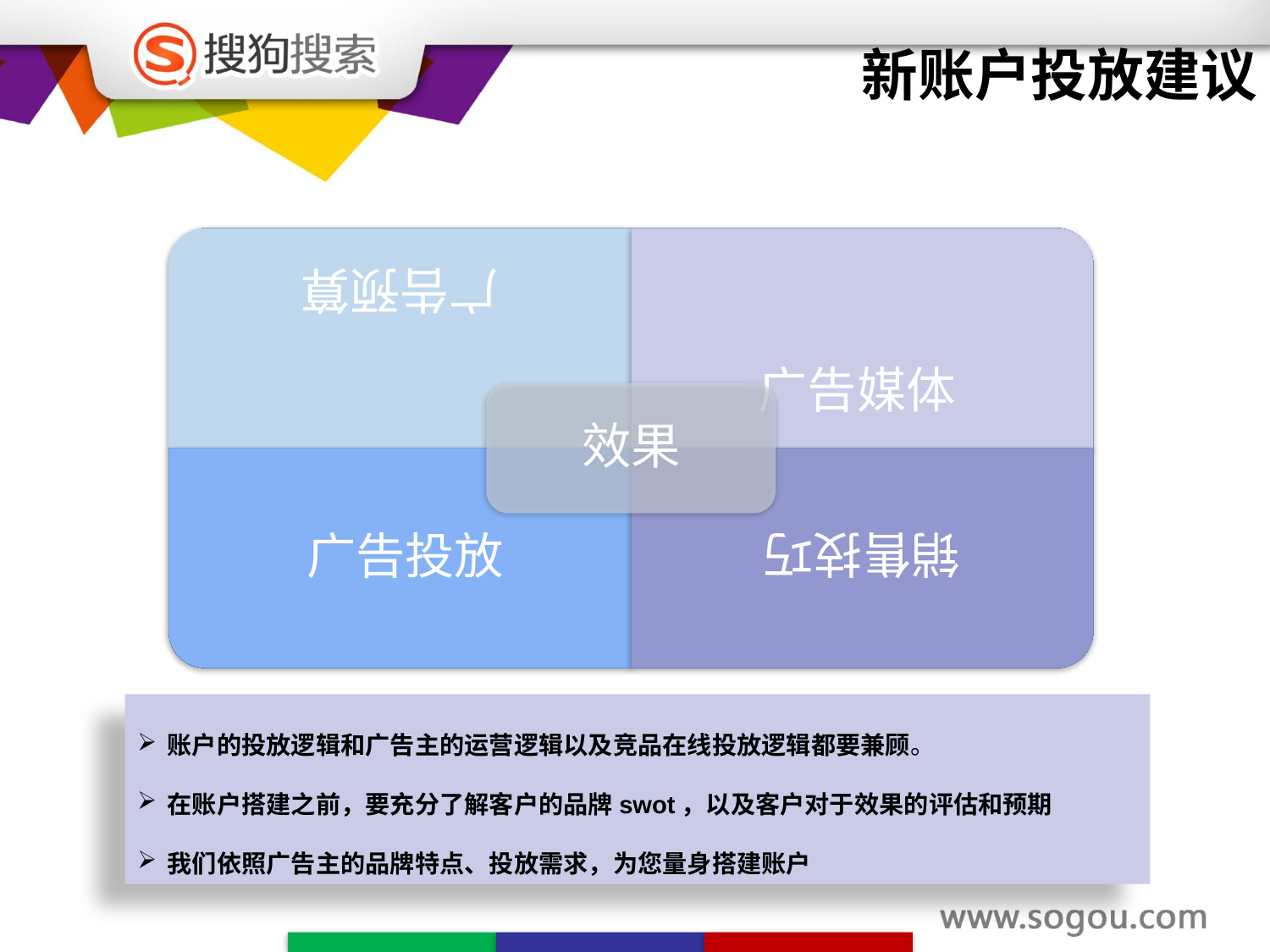

# 新账户投放建议

◎预算充足
◎合理分配产品预算
◎旭日（主动搜索）
◎晨星（主动展示）
◎物料充足合理安排
◎定期优化分析数据
◎网站体验好
◎销售技巧佳
效果

广告预算

广告媒体
广告投放
销售技巧
效果
账户的投放逻辑和广告主的运营逻辑以及竞品在线投放逻辑都要兼顾。
在账户搭建之前，要充分了解客户的品牌swot，以及客户对于效果的评估和预期
我们依照广告主的品牌特点、投放需求，为您量身搭建账户